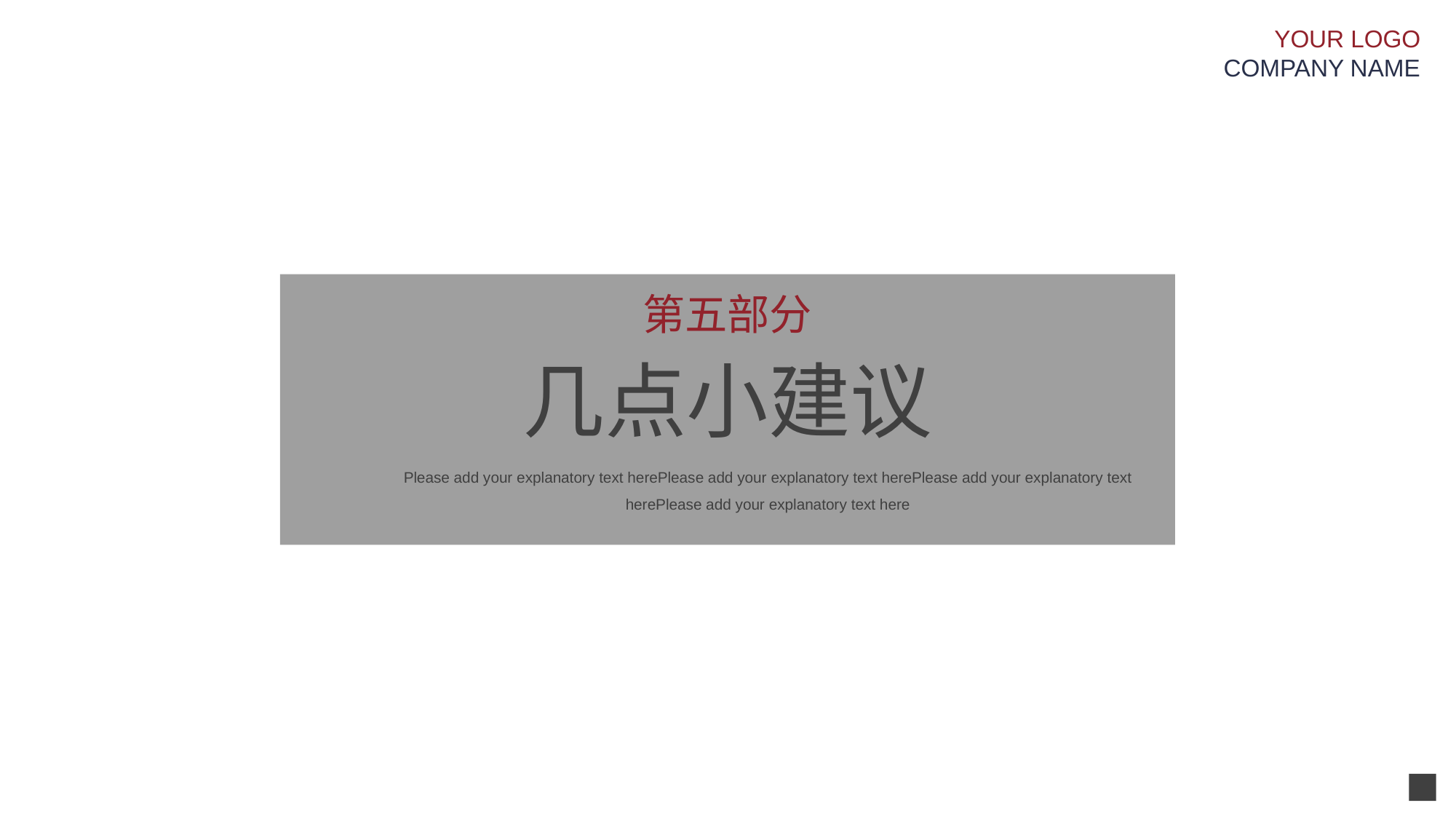

YOUR LOGO
COMPANY NAME

第五部分
几点小建议
Please add your explanatory text herePlease add your explanatory text herePlease add your explanatory text herePlease add your explanatory text here